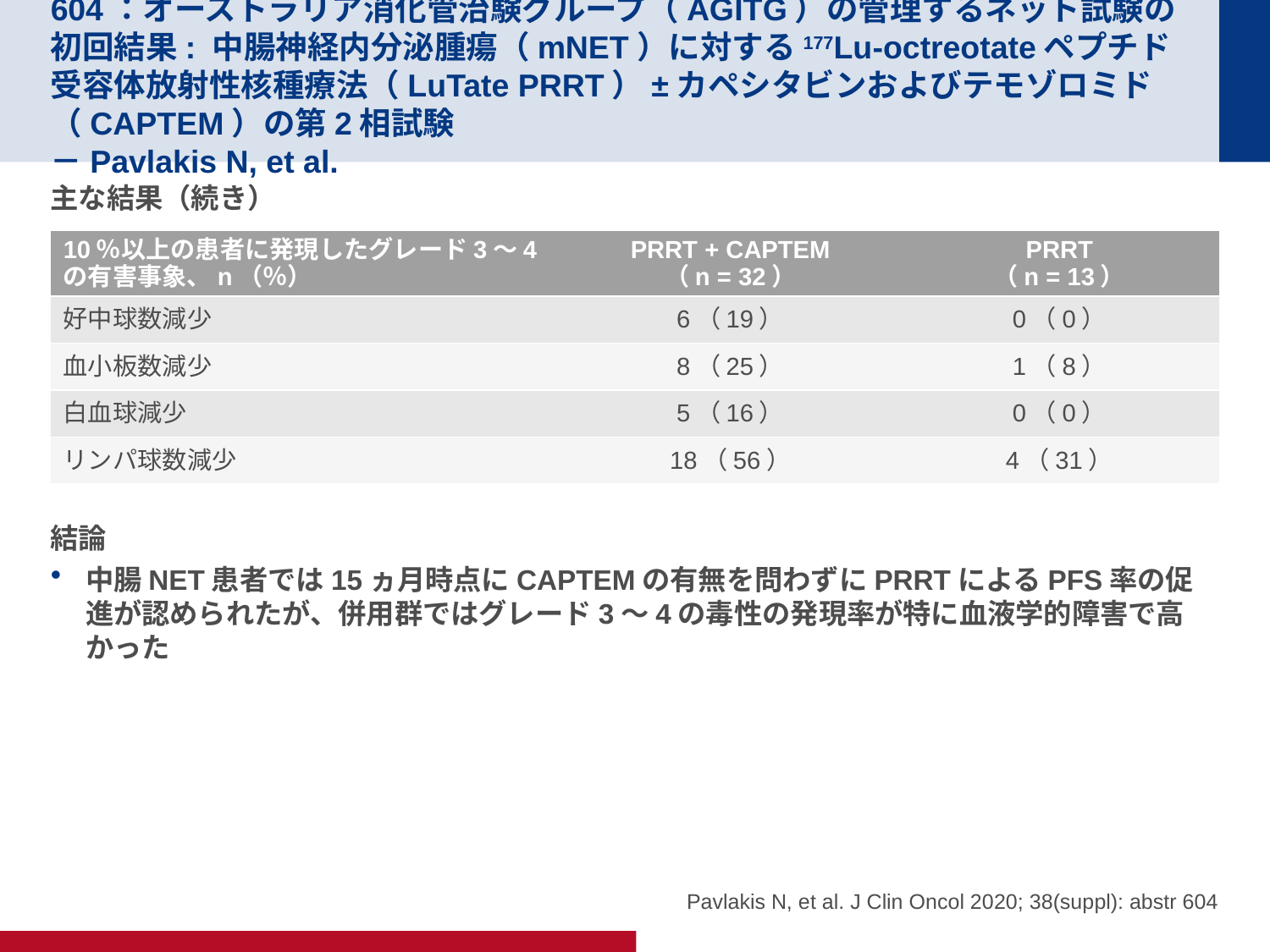

# 604：オーストラリア消化管治験グループ（AGITG）の管理するネット試験の初回結果: 中腸神経内分泌腫瘍（mNET）に対する177Lu-octreotateペプチド受容体放射性核種療法（LuTate PRRT）±カペシタビンおよびテモゾロミド（CAPTEM）の第2相試験 －Pavlakis N, et al.
主な結果（続き）
結論
中腸NET患者では15ヵ月時点にCAPTEMの有無を問わずにPRRTによるPFS率の促進が認められたが、併用群ではグレード3～4の毒性の発現率が特に血液学的障害で高かった
| 10％以上の患者に発現したグレード3～4の有害事象、n（％） | PRRT + CAPTEM （n = 32） | PRRT （n = 13） |
| --- | --- | --- |
| 好中球数減少 | 6（19） | 0（0） |
| 血小板数減少 | 8（25） | 1（8） |
| 白血球減少 | 5（16） | 0（0） |
| リンパ球数減少 | 18（56） | 4（31） |
Pavlakis N, et al. J Clin Oncol 2020; 38(suppl): abstr 604